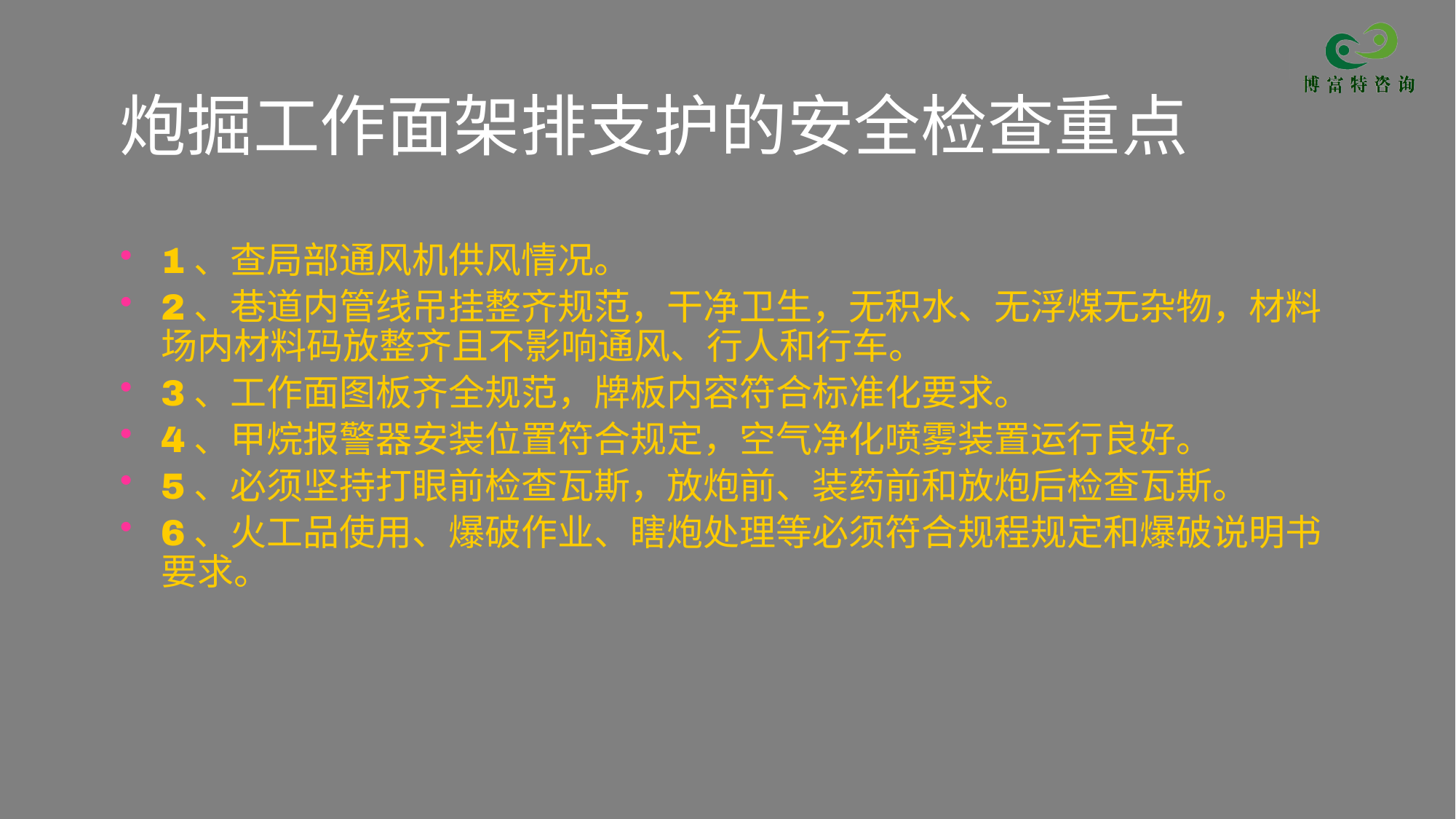

# 炮掘工作面架排支护的安全检查重点
1、查局部通风机供风情况。
2、巷道内管线吊挂整齐规范，干净卫生，无积水、无浮煤无杂物，材料场内材料码放整齐且不影响通风、行人和行车。
3、工作面图板齐全规范，牌板内容符合标准化要求。
4、甲烷报警器安装位置符合规定，空气净化喷雾装置运行良好。
5、必须坚持打眼前检查瓦斯，放炮前、装药前和放炮后检查瓦斯。
6、火工品使用、爆破作业、瞎炮处理等必须符合规程规定和爆破说明书要求。